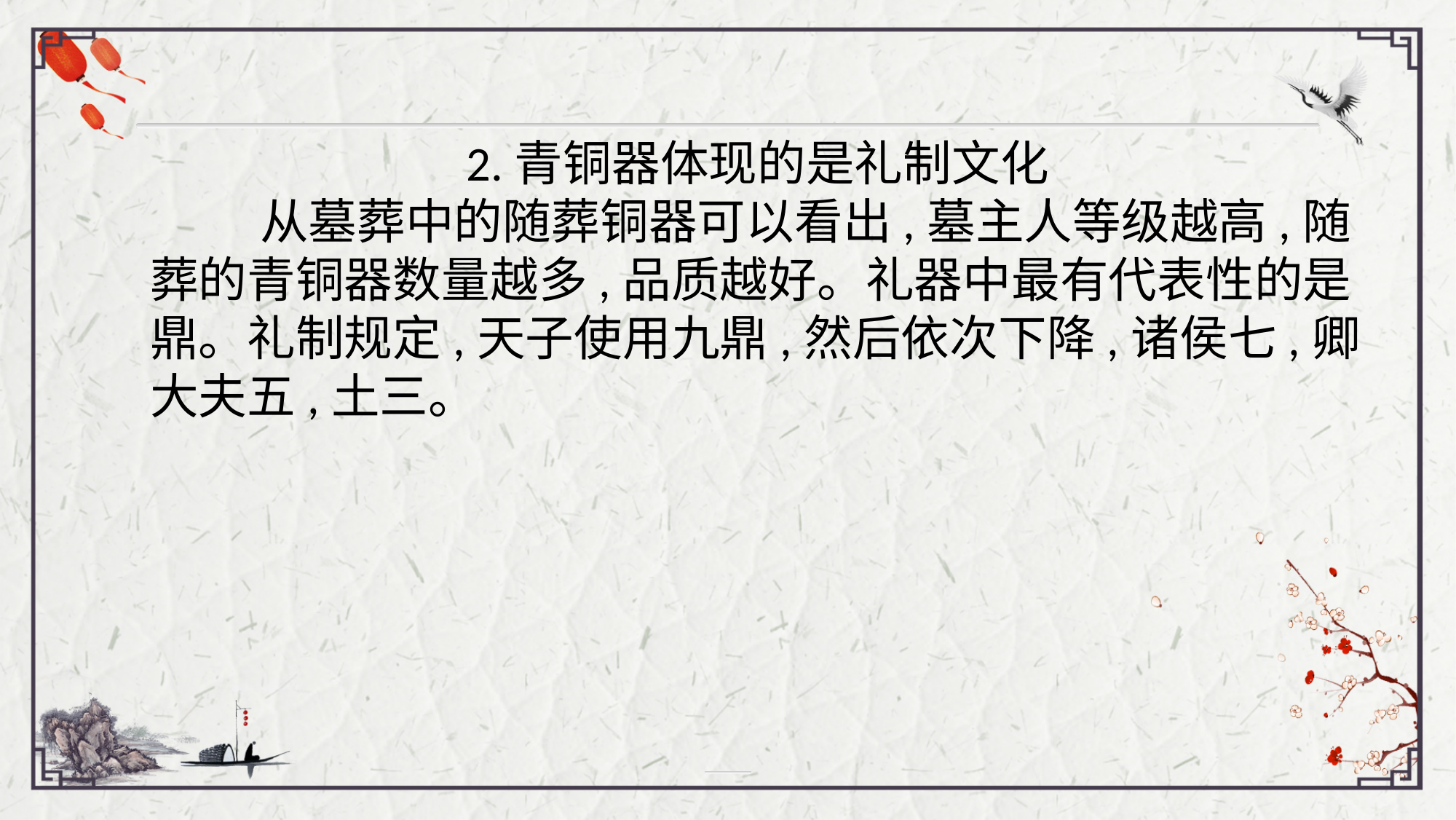

2.青铜器体现的是礼制文化
         从墓葬中的随葬铜器可以看出,墓主人等级越高,随葬的青铜器数量越多,品质越好。礼器中最有代表性的是鼎。礼制规定,天子使用九鼎,然后依次下降,诸侯七,卿大夫五,土三。
38